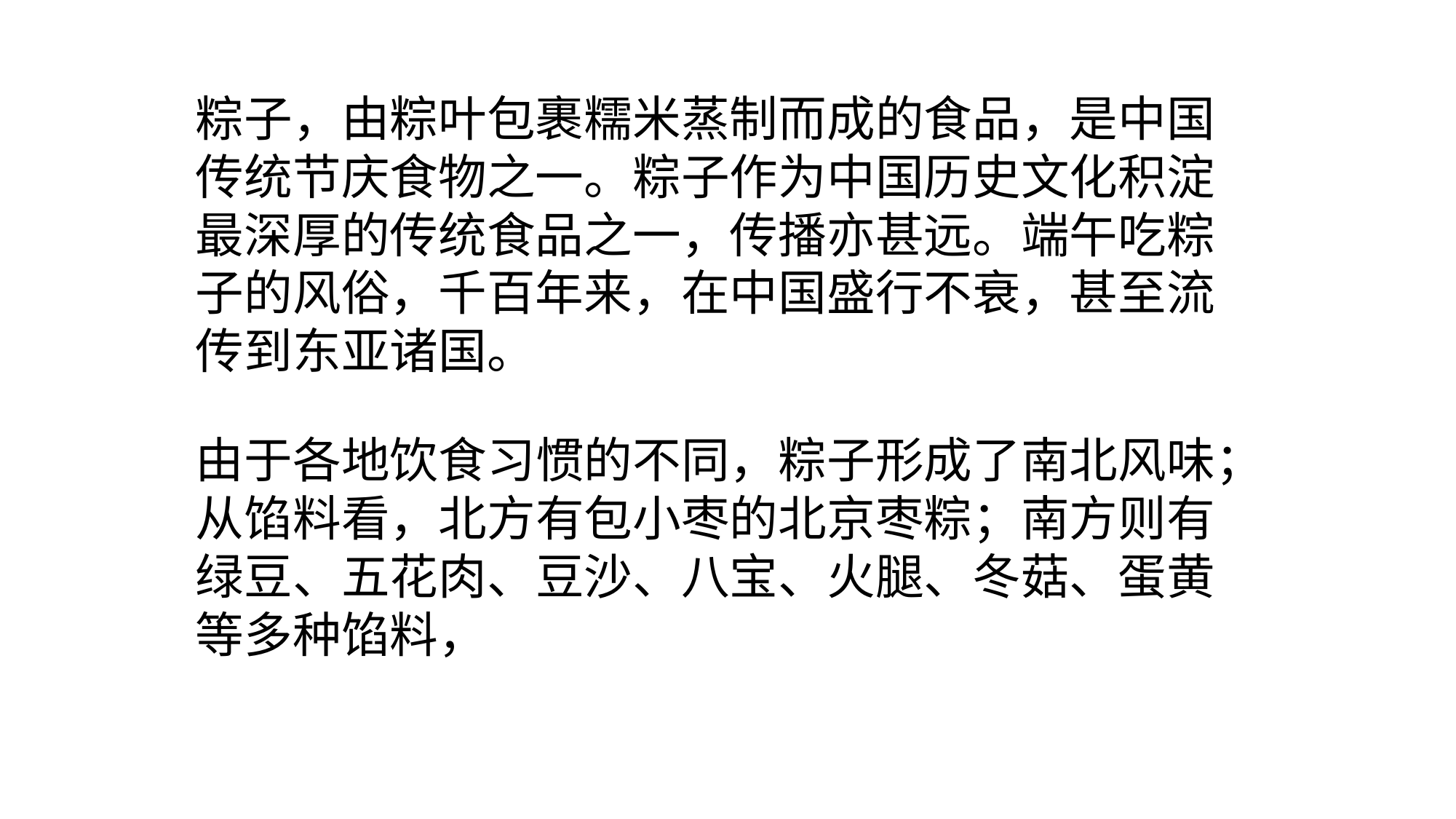

粽子，由粽叶包裹糯米蒸制而成的食品，是中国传统节庆食物之一。粽子作为中国历史文化积淀最深厚的传统食品之一，传播亦甚远。端午吃粽子的风俗，千百年来，在中国盛行不衰，甚至流传到东亚诸国。
由于各地饮食习惯的不同，粽子形成了南北风味；从馅料看，北方有包小枣的北京枣粽；南方则有绿豆、五花肉、豆沙、八宝、火腿、冬菇、蛋黄等多种馅料，